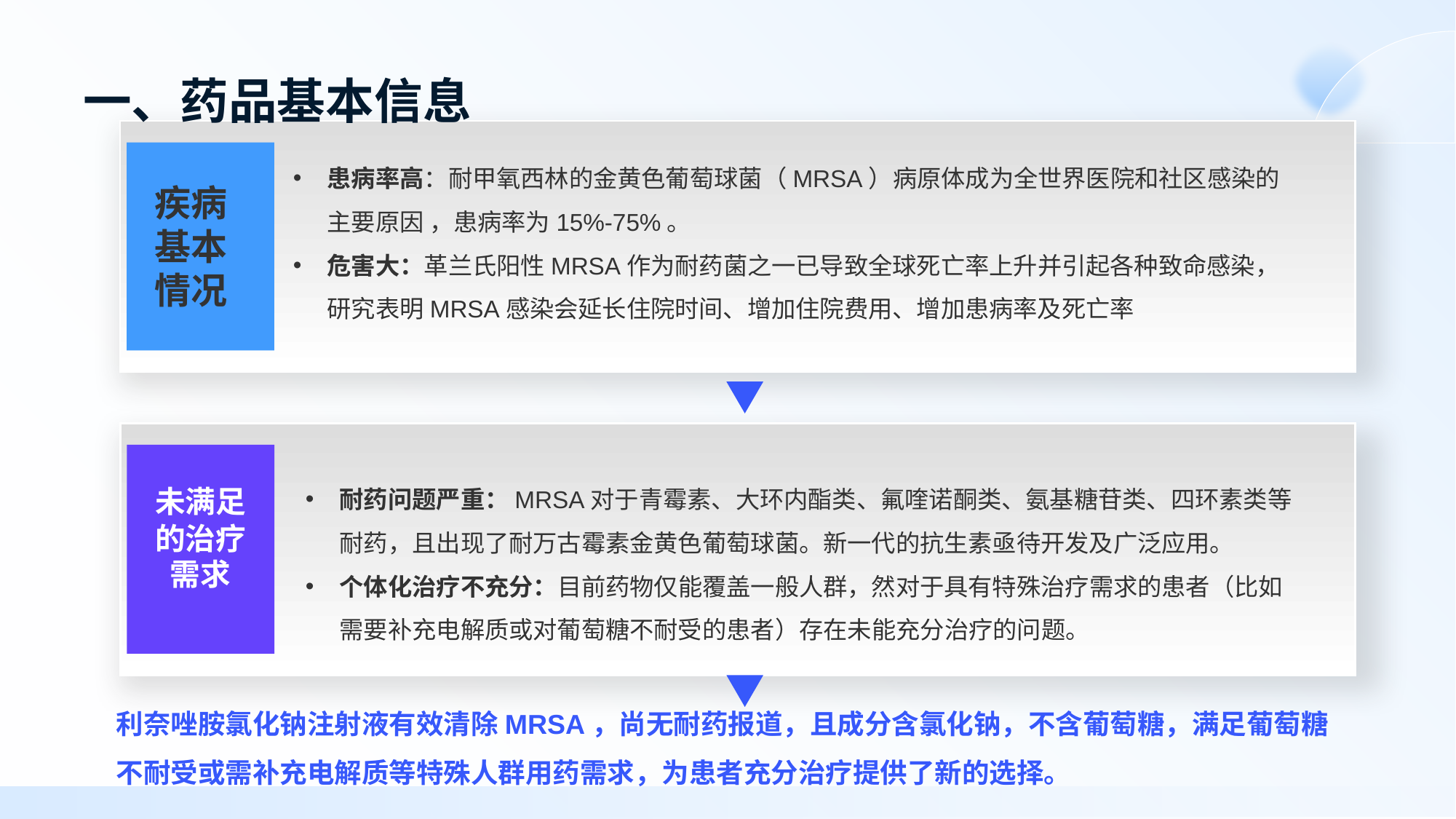

# 一、药品基本信息

疾病基本情况
患病率高：耐甲氧西林的金黄色葡萄球菌（MRSA）病原体成为全世界医院和社区感染的主要原因 ，患病率为15%-75%。
危害大：革兰氏阳性MRSA作为耐药菌之一已导致全球死亡率上升并引起各种致命感染，研究表明MRSA感染会延长住院时间、增加住院费用、增加患病率及死亡率

未满足的治疗需求
耐药问题严重：MRSA对于青霉素、大环内酯类、氟喹诺酮类、氨基糖苷类、四环素类等耐药，且出现了耐万古霉素金黄色葡萄球菌。新一代的抗生素亟待开发及广泛应用。
个体化治疗不充分：目前药物仅能覆盖一般人群，然对于具有特殊治疗需求的患者（比如需要补充电解质或对葡萄糖不耐受的患者）存在未能充分治疗的问题。

利奈唑胺氯化钠注射液有效清除MRSA，尚无耐药报道，且成分含氯化钠，不含葡萄糖，满足葡萄糖不耐受或需补充电解质等特殊人群用药需求，为患者充分治疗提供了新的选择。